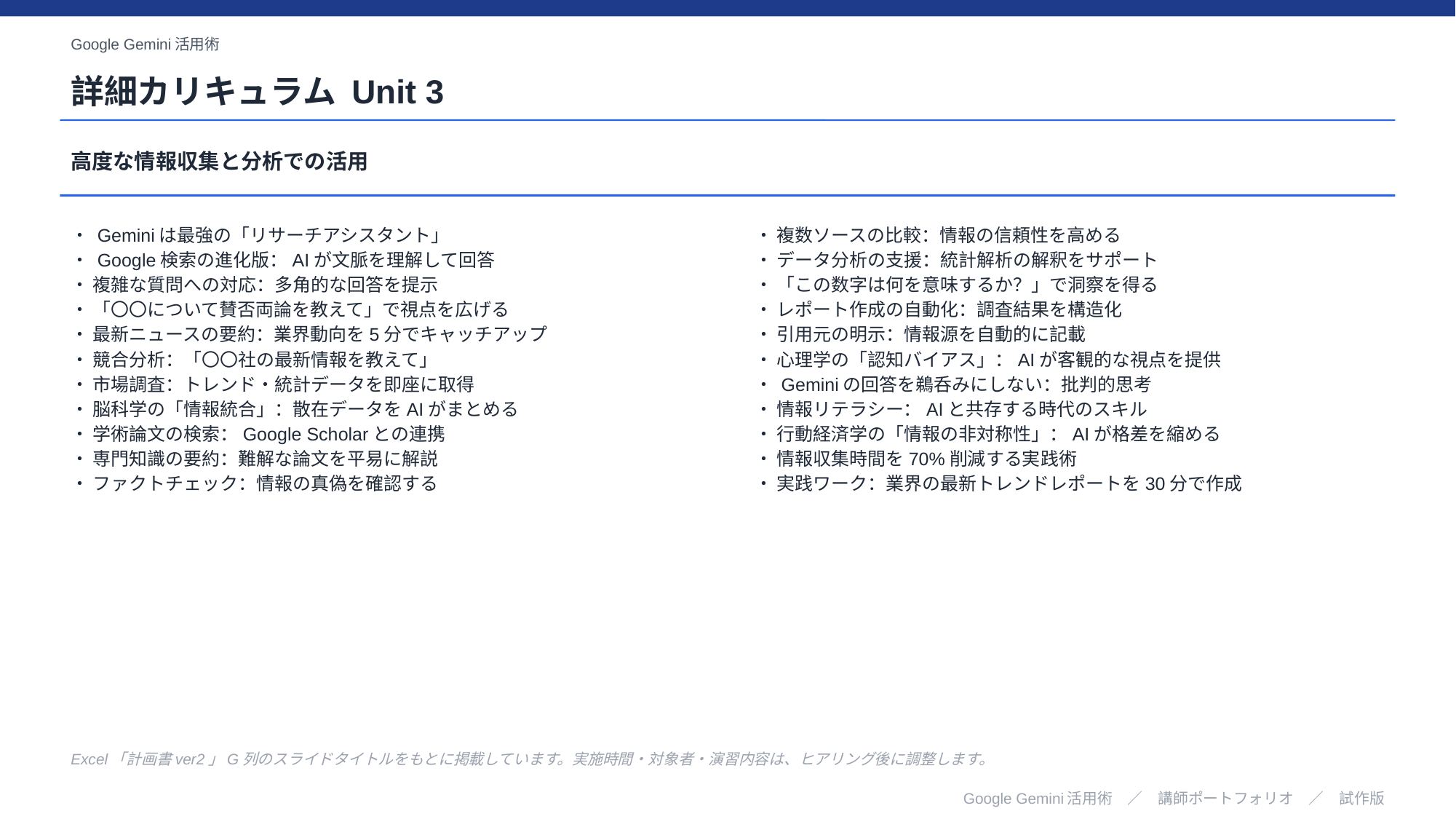

Google Gemini活用術
詳細カリキュラム Unit 3

高度な情報収集と分析での活用

・ Geminiは最強の「リサーチアシスタント」
・ Google検索の進化版：AIが文脈を理解して回答
・ 複雑な質問への対応：多角的な回答を提示
・ 「〇〇について賛否両論を教えて」で視点を広げる
・ 最新ニュースの要約：業界動向を5分でキャッチアップ
・ 競合分析：「〇〇社の最新情報を教えて」
・ 市場調査：トレンド・統計データを即座に取得
・ 脳科学の「情報統合」：散在データをAIがまとめる
・ 学術論文の検索：Google Scholarとの連携
・ 専門知識の要約：難解な論文を平易に解説
・ ファクトチェック：情報の真偽を確認する
・ 複数ソースの比較：情報の信頼性を高める
・ データ分析の支援：統計解析の解釈をサポート
・ 「この数字は何を意味するか？」で洞察を得る
・ レポート作成の自動化：調査結果を構造化
・ 引用元の明示：情報源を自動的に記載
・ 心理学の「認知バイアス」：AIが客観的な視点を提供
・ Geminiの回答を鵜呑みにしない：批判的思考
・ 情報リテラシー：AIと共存する時代のスキル
・ 行動経済学の「情報の非対称性」：AIが格差を縮める
・ 情報収集時間を70%削減する実践術
・ 実践ワーク：業界の最新トレンドレポートを30分で作成
Excel「計画書ver2」G列のスライドタイトルをもとに掲載しています。実施時間・対象者・演習内容は、ヒアリング後に調整します。
Google Gemini活用術　／　講師ポートフォリオ　／　試作版